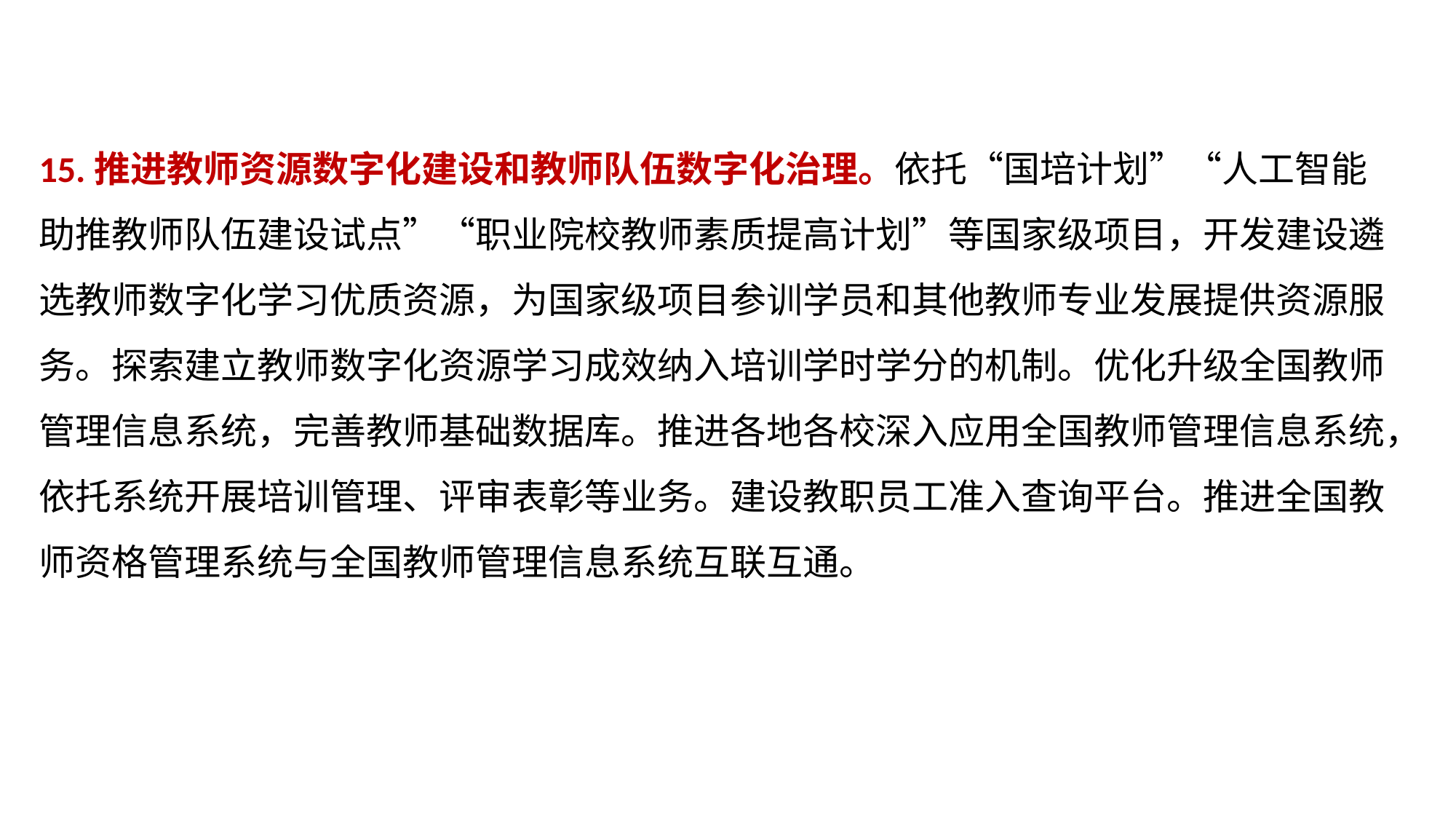

15.推进教师资源数字化建设和教师队伍数字化治理。依托“国培计划”“人工智能助推教师队伍建设试点”“职业院校教师素质提高计划”等国家级项目，开发建设遴选教师数字化学习优质资源，为国家级项目参训学员和其他教师专业发展提供资源服务。探索建立教师数字化资源学习成效纳入培训学时学分的机制。优化升级全国教师管理信息系统，完善教师基础数据库。推进各地各校深入应用全国教师管理信息系统，依托系统开展培训管理、评审表彰等业务。建设教职员工准入查询平台。推进全国教师资格管理系统与全国教师管理信息系统互联互通。